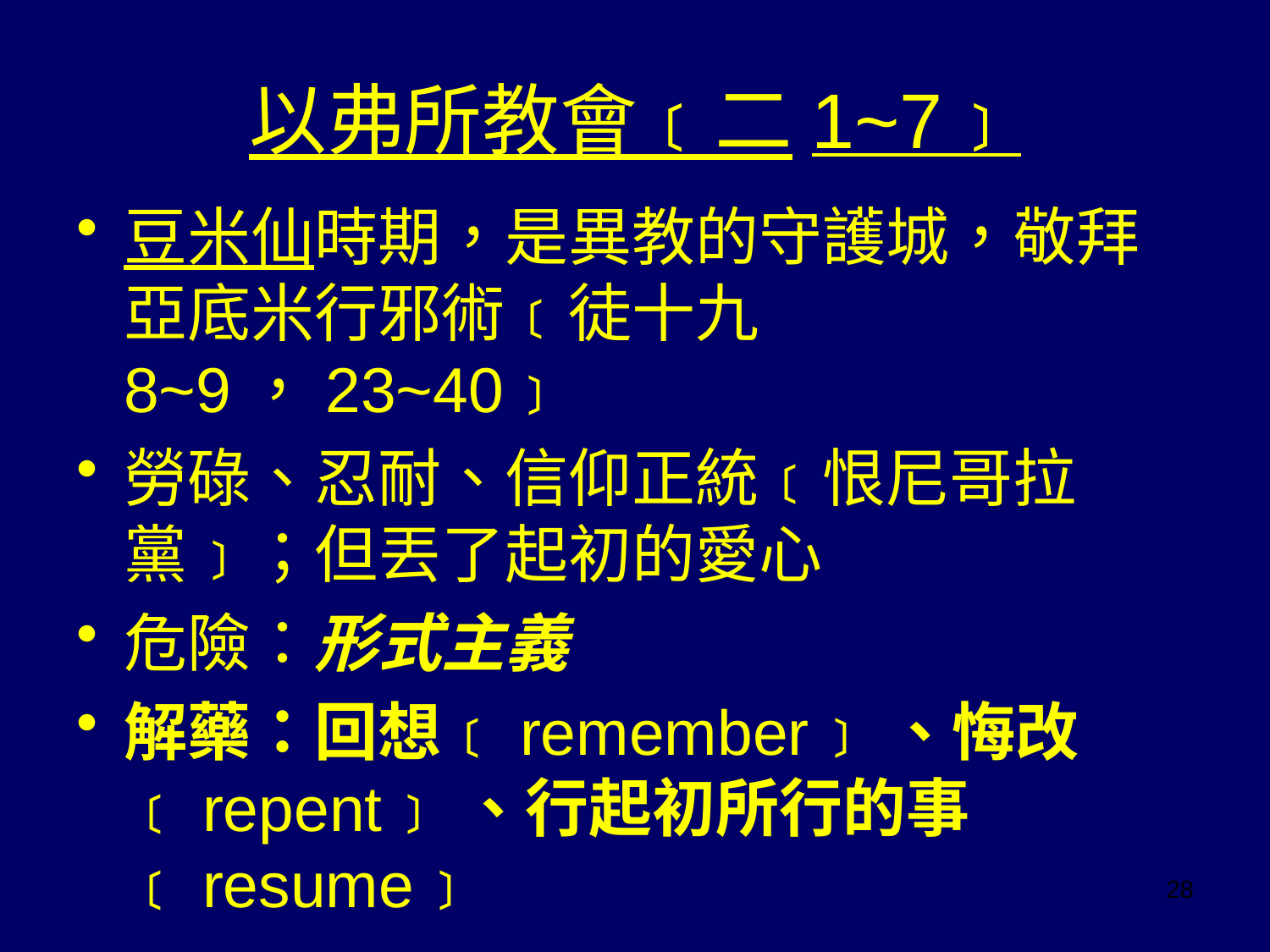

# 以弗所教會﹝二1~7﹞
豆米仙時期，是異教的守護城，敬拜亞底米行邪術﹝徒十九8~9，23~40﹞
勞碌、忍耐、信仰正統﹝恨尼哥拉黨﹞；但丟了起初的愛心
危險：形式主義
解藥：回想﹝remember﹞、悔改﹝repent﹞、行起初所行的事﹝resume﹞
28